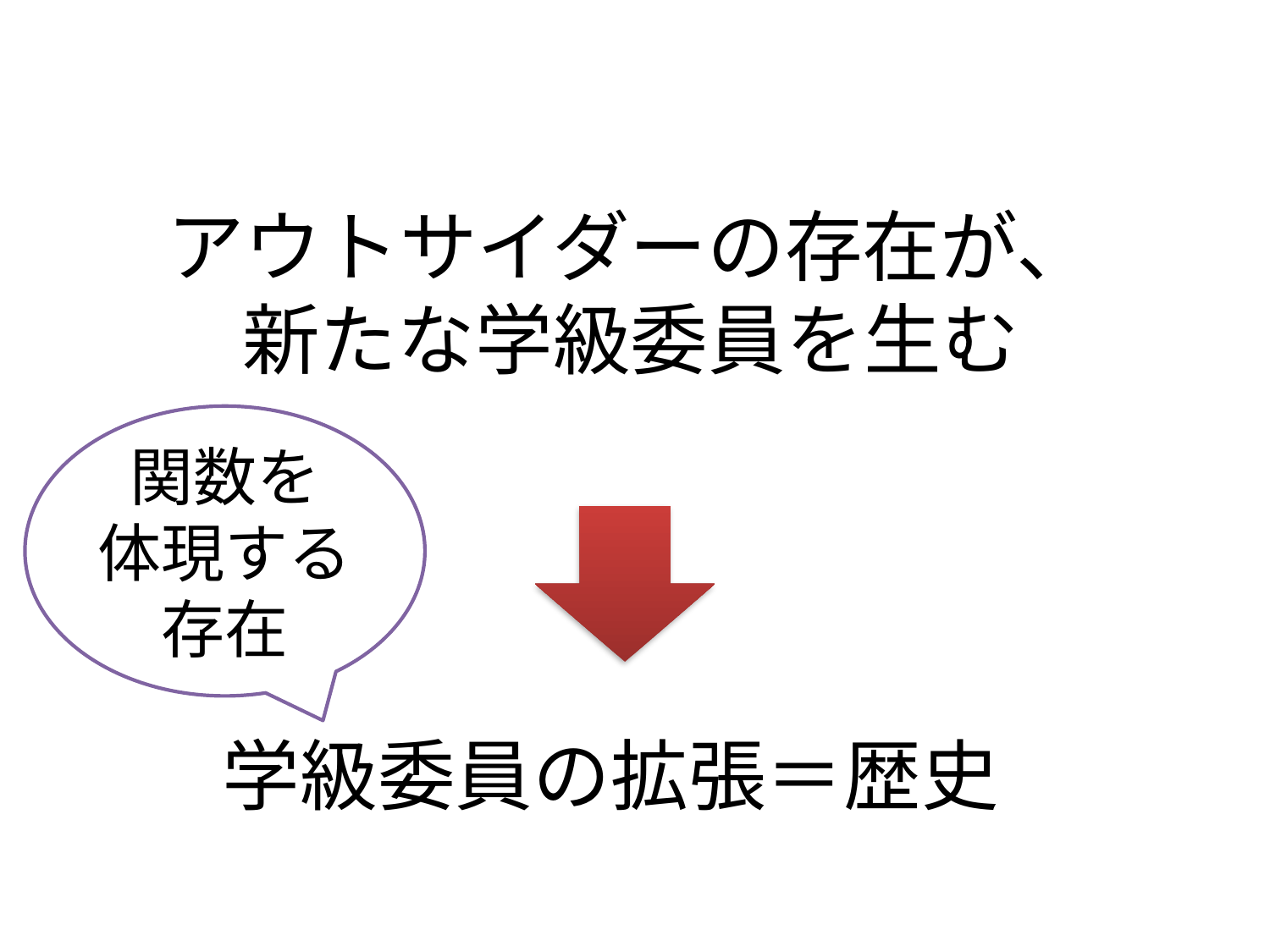

# アウトサイダーの存在が、 新たな学級委員を生む
関数を
体現する
存在

学級委員の拡張＝歴史